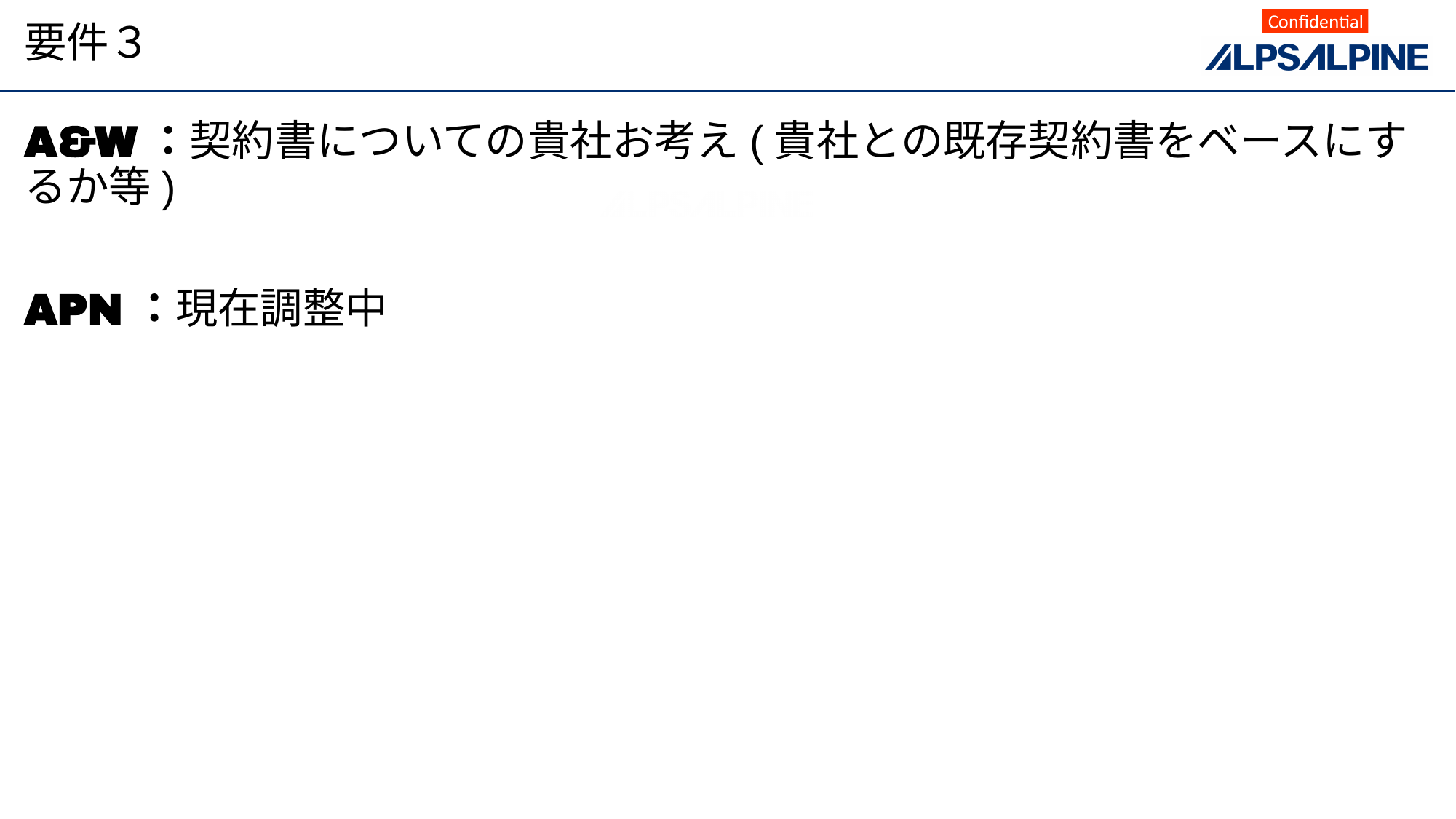

# 要件３
A&W：契約書についての貴社お考え(貴社との既存契約書をベースにするか等)

APN：現在調整中